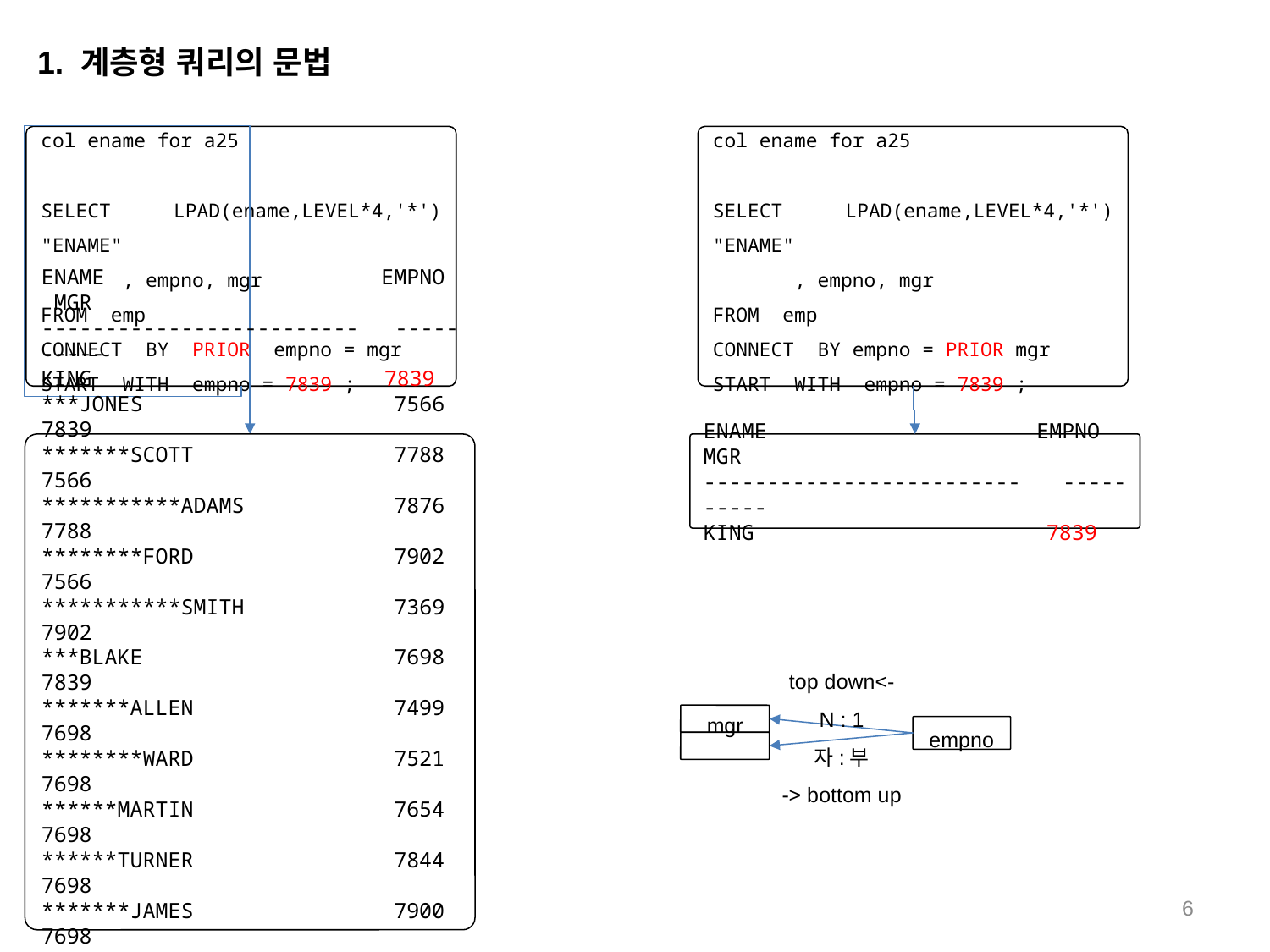

1. 계층형 쿼리의 문법
col ename for a25

SELECT LPAD(ename,LEVEL*4,'*') "ENAME"
       , empno, mgr
FROM  emp
CONNECT  BY  PRIOR  empno = mgr
START  WITH  empno = 7839 ;
col ename for a25

SELECT LPAD(ename,LEVEL*4,'*') "ENAME"
       , empno, mgr
FROM  emp
CONNECT  BY empno = PRIOR mgr
START  WITH  empno = 7839 ;
ENAME                     EMPNO   MGR
------------------------- ----- -----
KING                       7839
ENAME                     EMPNO   MGR
------------------------- ----- -----
KING                       7839
***JONES                   7566  7839
*******SCOTT               7788  7566
***********ADAMS           7876  7788
********FORD               7902  7566
***********SMITH           7369  7902
***BLAKE                   7698  7839
*******ALLEN               7499  7698
********WARD               7521  7698
******MARTIN               7654  7698
******TURNER               7844  7698
*******JAMES               7900  7698
***CLARK                   7782  7839
******MILLER               7934  7782

14 개의 행이 선택되었습니다.
top down<-
N : 1
자:부
-> bottom up
mgr
empno

6